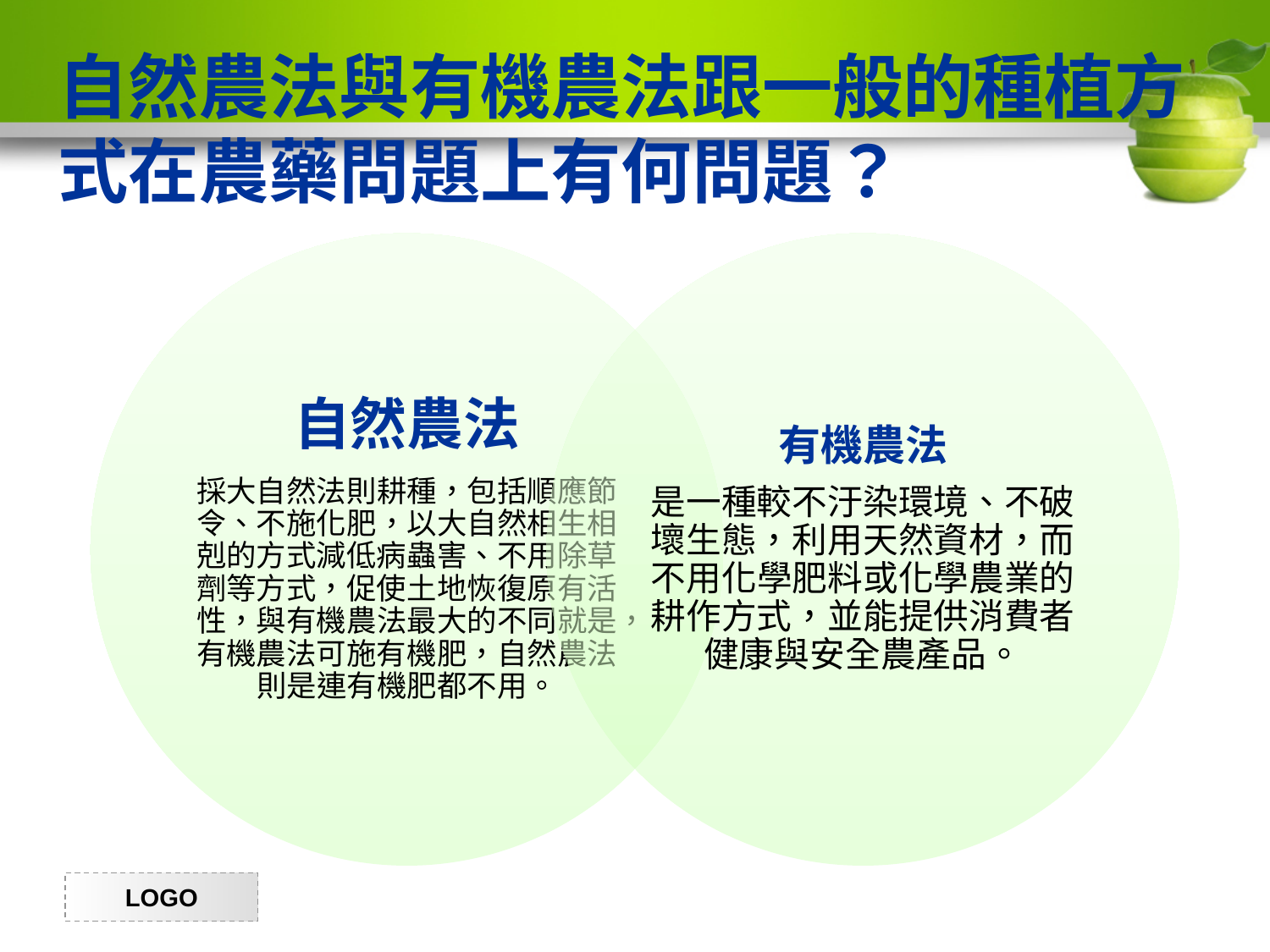

# 自然農法與有機農法跟一般的種植方式在農藥問題上有何問題？
自然農法
採大自然法則耕種，包括順應節令、不施化肥，以大自然相生相剋的方式減低病蟲害、不用除草劑等方式，促使土地恢復原有活性，與有機農法最大的不同就是，有機農法可施有機肥，自然農法則是連有機肥都不用。
有機農法
是一種較不汙染環境、不破壞生態，利用天然資材，而不用化學肥料或化學農業的耕作方式，並能提供消費者健康與安全農產品。